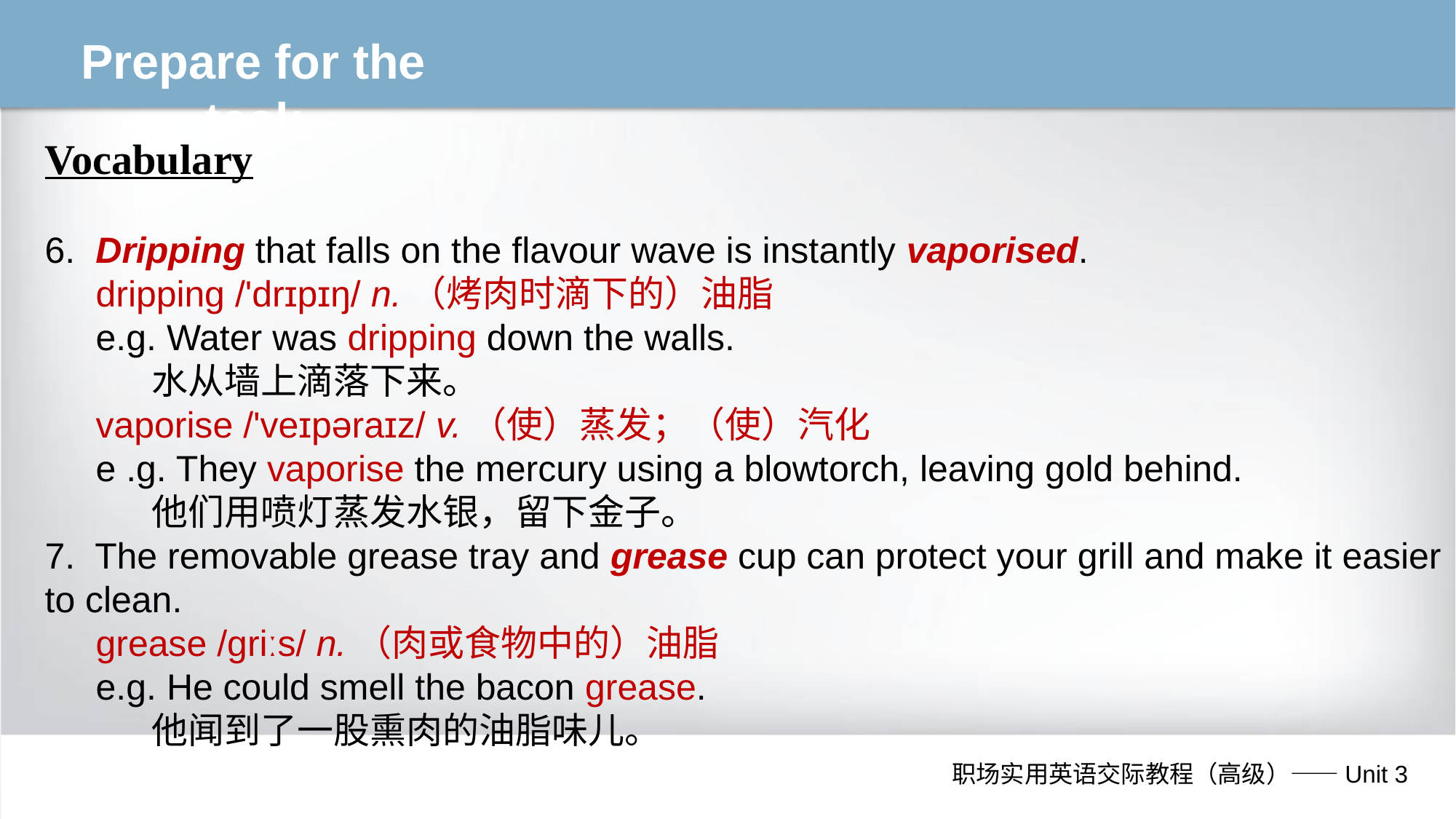

Prepare for the task
Vocabulary

6.  Dripping that falls on the flavour wave is instantly vaporised.
     dripping /'drɪpɪŋ/ n.（烤肉时滴下的）油脂
     e.g. Water was dripping down the walls.
            水从墙上滴落下来。
     vaporise /'veɪpəraɪz/ v.（使）蒸发；（使）汽化
     e .g. They vaporise the mercury using a blowtorch, leaving gold behind.
            他们用喷灯蒸发水银，留下金子。
7.  The removable grease tray and grease cup can protect your grill and make it easier to clean.
     grease /ɡriːs/ n.（肉或食物中的）油脂
     e.g. He could smell the bacon grease.
            他闻到了一股熏肉的油脂味儿。
职场实用英语交际教程（高级）——Unit 3